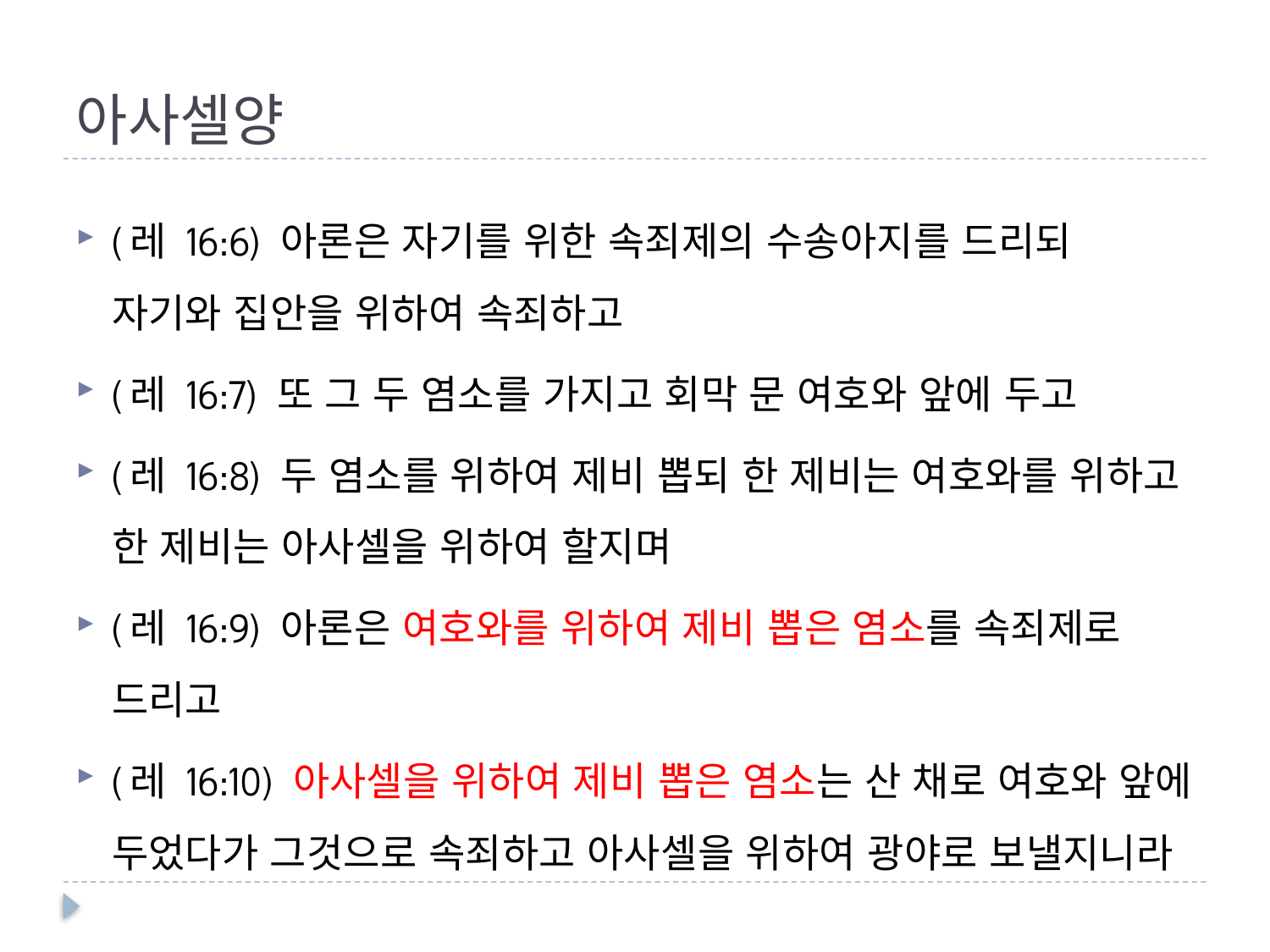

# 아사셀양
(레 16:6) 아론은 자기를 위한 속죄제의 수송아지를 드리되 자기와 집안을 위하여 속죄하고
(레 16:7) 또 그 두 염소를 가지고 회막 문 여호와 앞에 두고
(레 16:8) 두 염소를 위하여 제비 뽑되 한 제비는 여호와를 위하고 한 제비는 아사셀을 위하여 할지며
(레 16:9) 아론은 여호와를 위하여 제비 뽑은 염소를 속죄제로 드리고
(레 16:10) 아사셀을 위하여 제비 뽑은 염소는 산 채로 여호와 앞에 두었다가 그것으로 속죄하고 아사셀을 위하여 광야로 보낼지니라